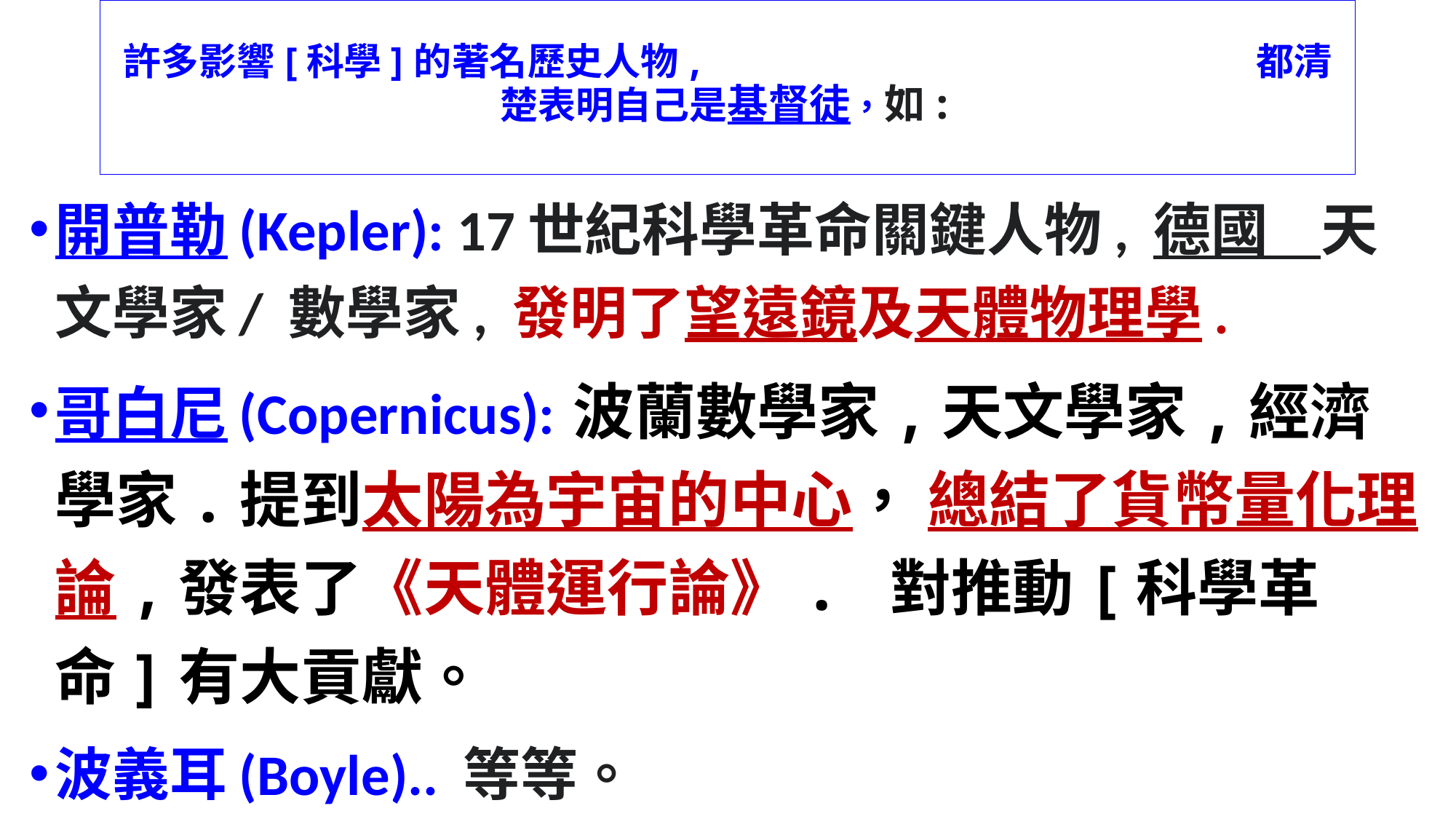

# 許多影響[科學]的著名歷史人物,                        都清楚表明自己是基督徒，如:
開普勒(Kepler): 17世紀科學革命關鍵人物, 德國    天文學家/ 數學家, 發明了望遠鏡及天體物理學.
哥白尼(Copernicus): 波蘭數學家,天文學家,經濟學家.提到太陽為宇宙的中心， 總結了貨幣量化理論,發表了《天體運行論》. 對推動[科學革命]有大貢獻。
波義耳(Boyle).. 等等。